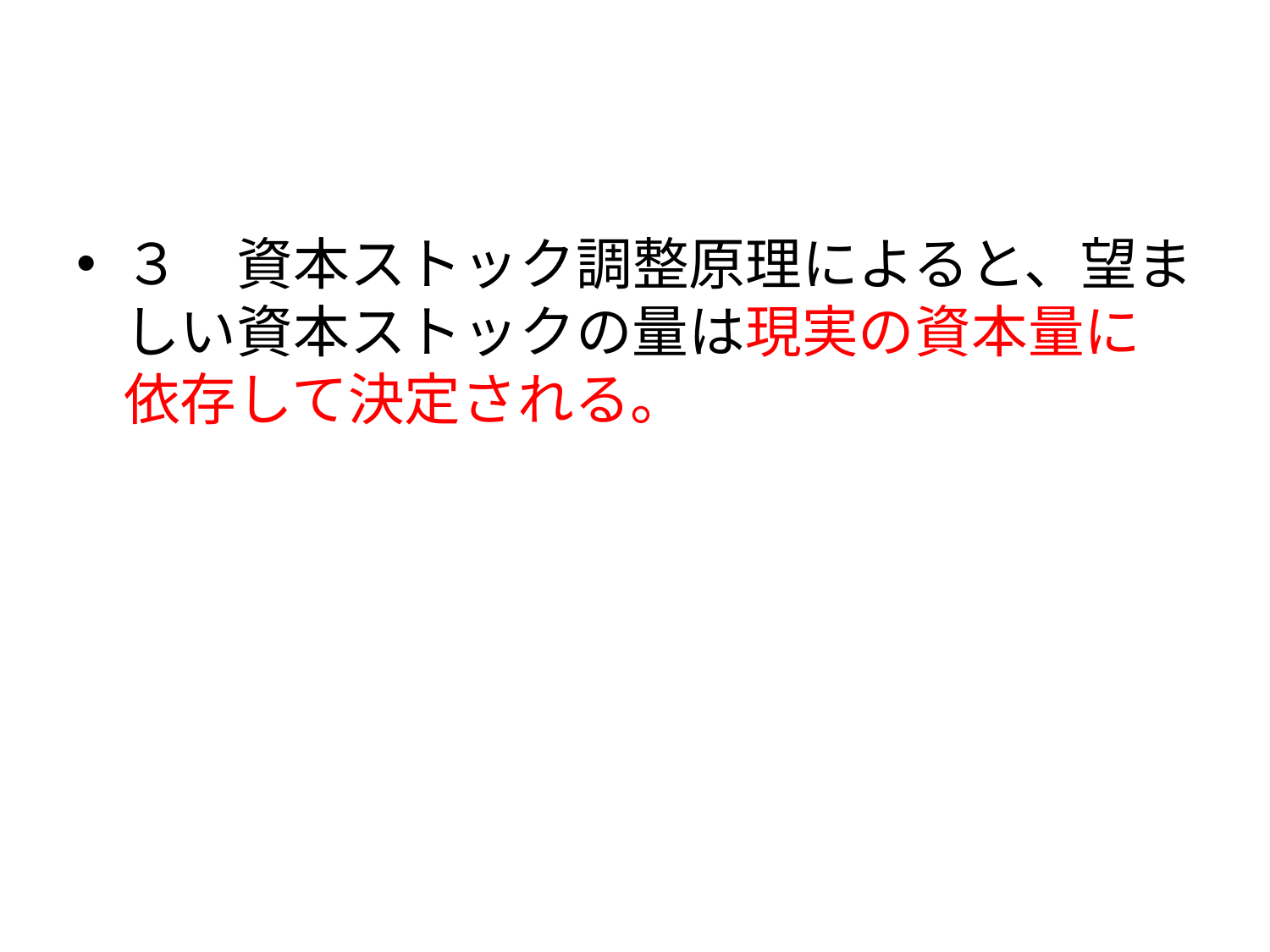

#
３　資本ストック調整原理によると、望ましい資本ストックの量は現実の資本量に依存して決定される。